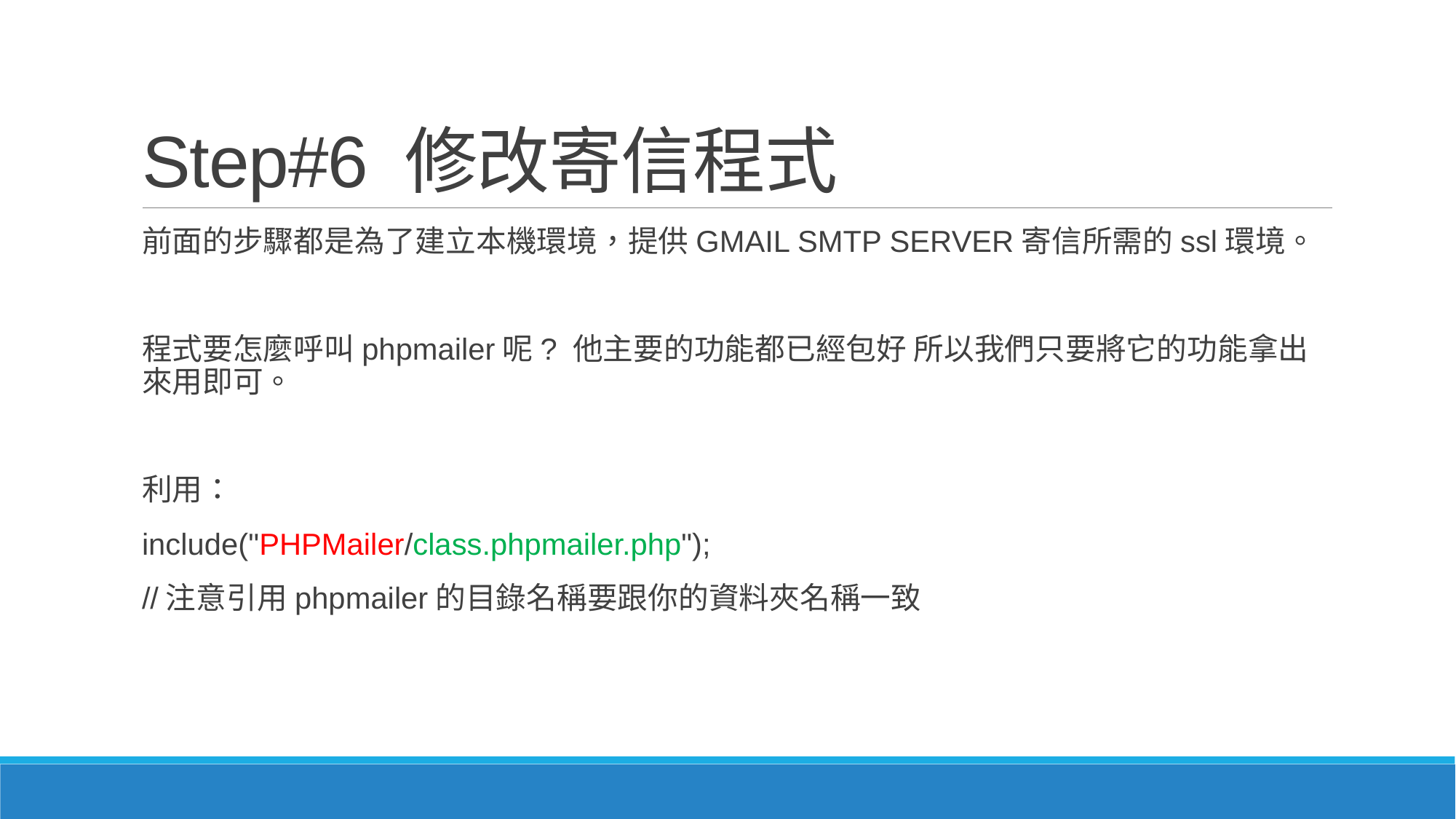

# Step#6 修改寄信程式
前面的步驟都是為了建立本機環境，提供GMAIL SMTP SERVER寄信所需的ssl環境。

程式要怎麼呼叫phpmailer呢? 他主要的功能都已經包好 所以我們只要將它的功能拿出來用即可。

利用：
include("PHPMailer/class.phpmailer.php");
//注意引用phpmailer的目錄名稱要跟你的資料夾名稱一致